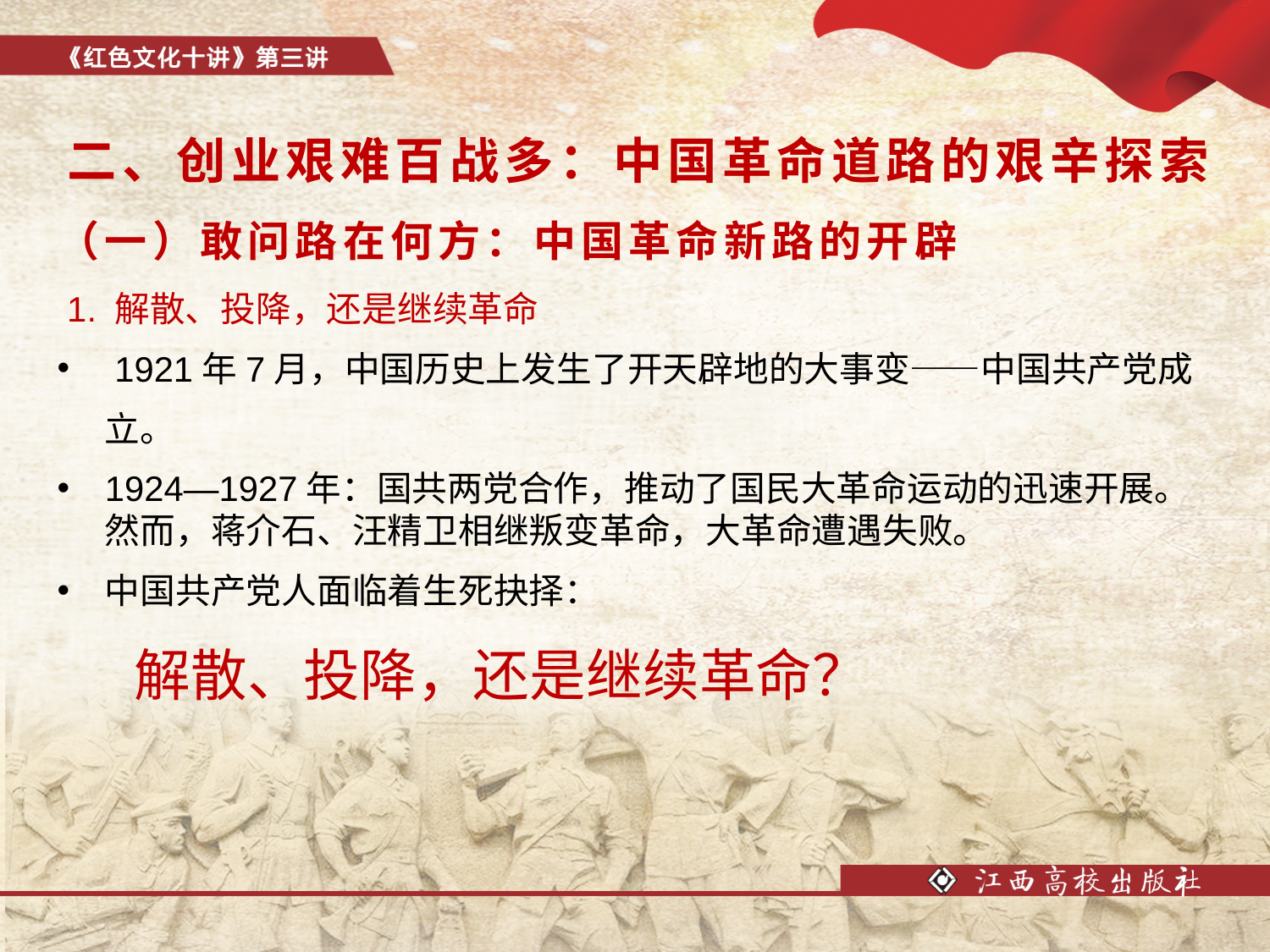

# 二、创业艰难百战多：中国革命道路的艰辛探索
（一）敢问路在何方：中国革命新路的开辟
 1. 解散、投降，还是继续革命
 1921年7月，中国历史上发生了开天辟地的大事变——中国共产党成
     立。
1924—1927年：国共两党合作，推动了国民大革命运动的迅速开展。然而，蒋介石、汪精卫相继叛变革命，大革命遭遇失败。
中国共产党人面临着生死抉择：
       解散、投降，还是继续革命？